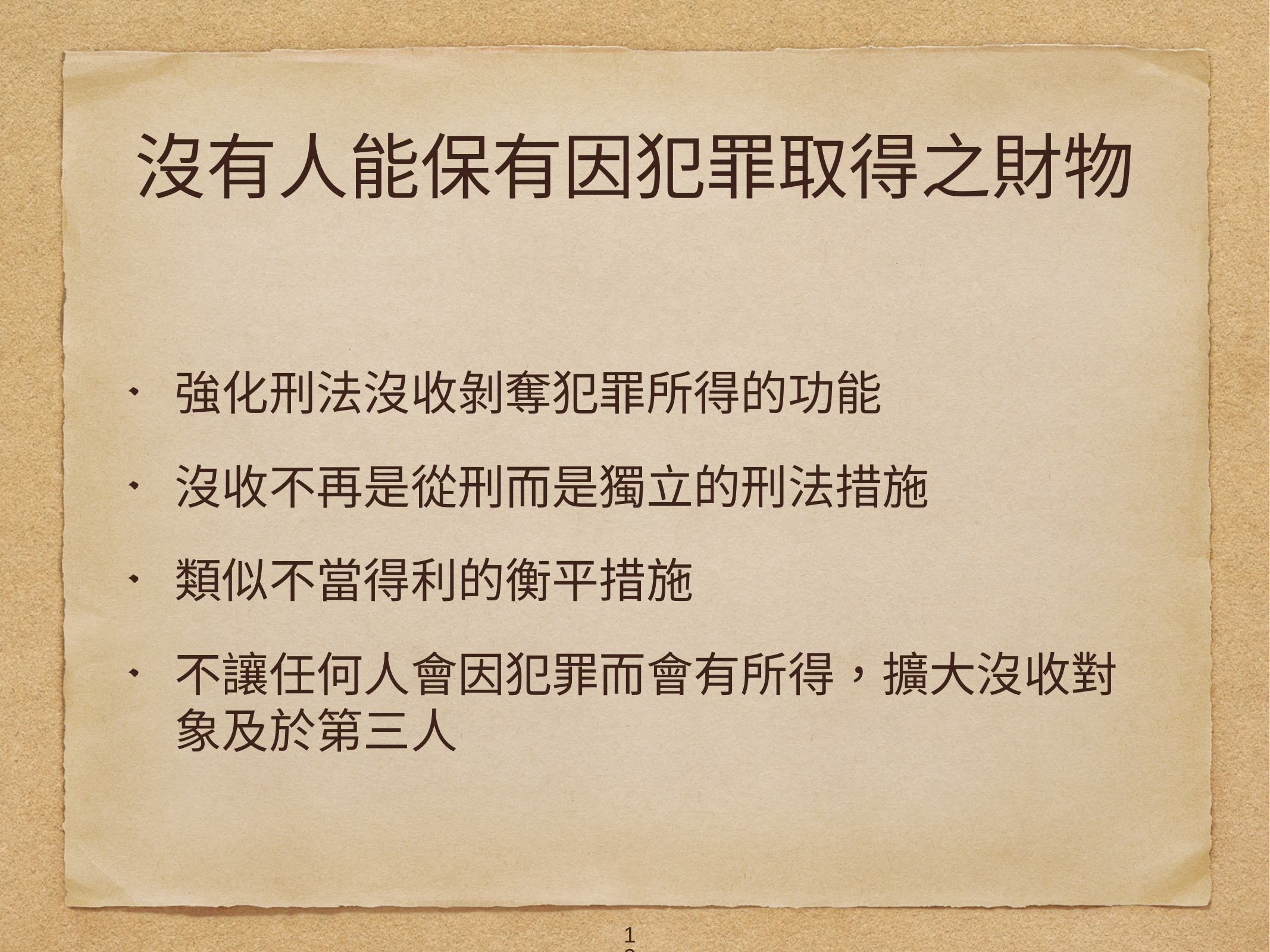

# 沒有人能保有因犯罪取得之財物
強化刑法沒收剝奪犯罪所得的功能
沒收不再是從刑而是獨立的刑法措施
類似不當得利的衡平措施
不讓任何人會因犯罪而會有所得，擴大沒收對象及於第三人
10